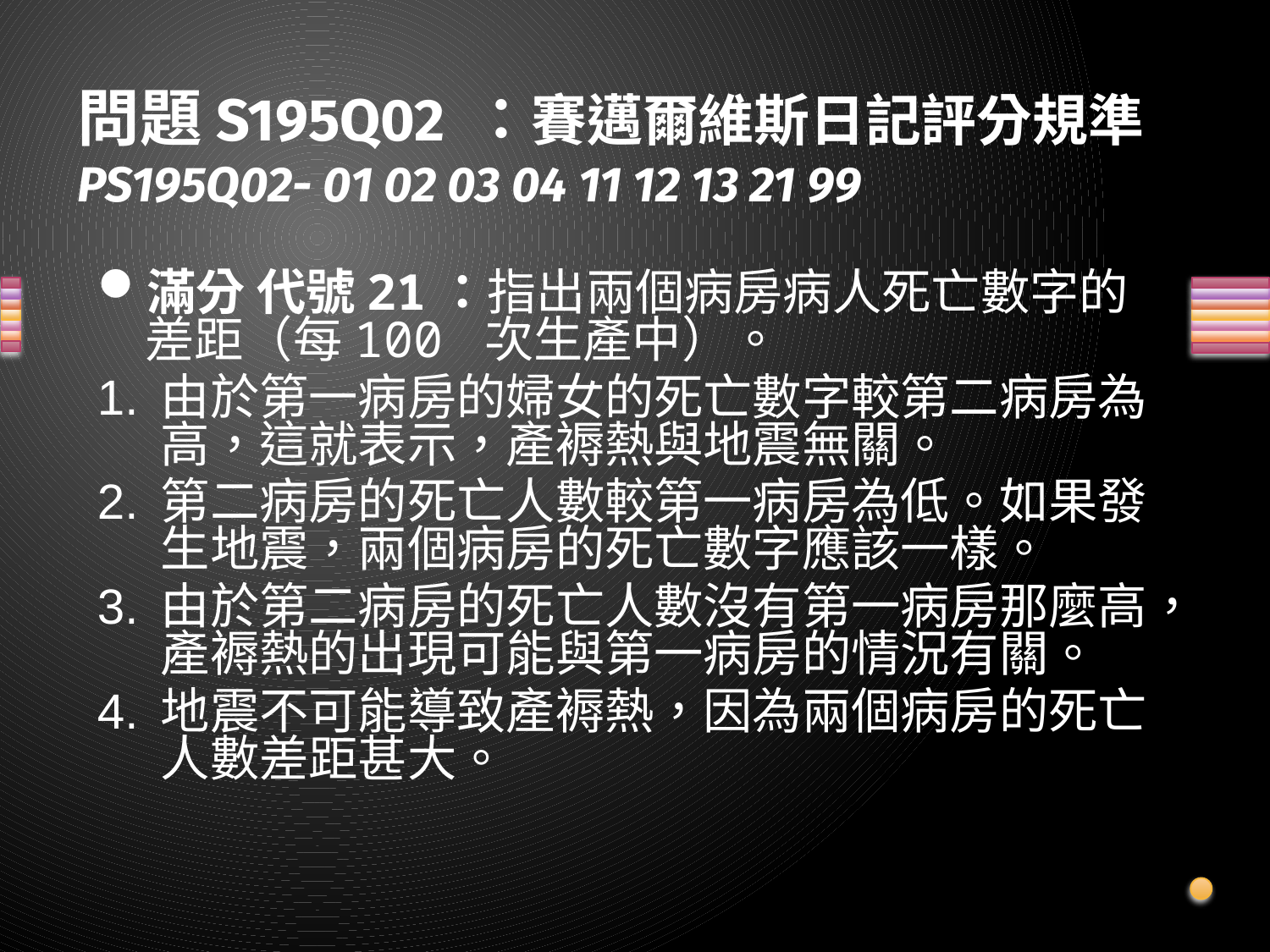

# 問題S195Q02 ：賽邁爾維斯日記評分規準 PS195Q02- 01 02 03 04 11 12 13 21 99
滿分 代號21：指出兩個病房病人死亡數字的差距（每100 次生產中）。
由於第一病房的婦女的死亡數字較第二病房為高，這就表示，產褥熱與地震無關。
第二病房的死亡人數較第一病房為低。如果發生地震，兩個病房的死亡數字應該一樣。
由於第二病房的死亡人數沒有第一病房那麼高，產褥熱的出現可能與第一病房的情況有關。
地震不可能導致產褥熱，因為兩個病房的死亡人數差距甚大。